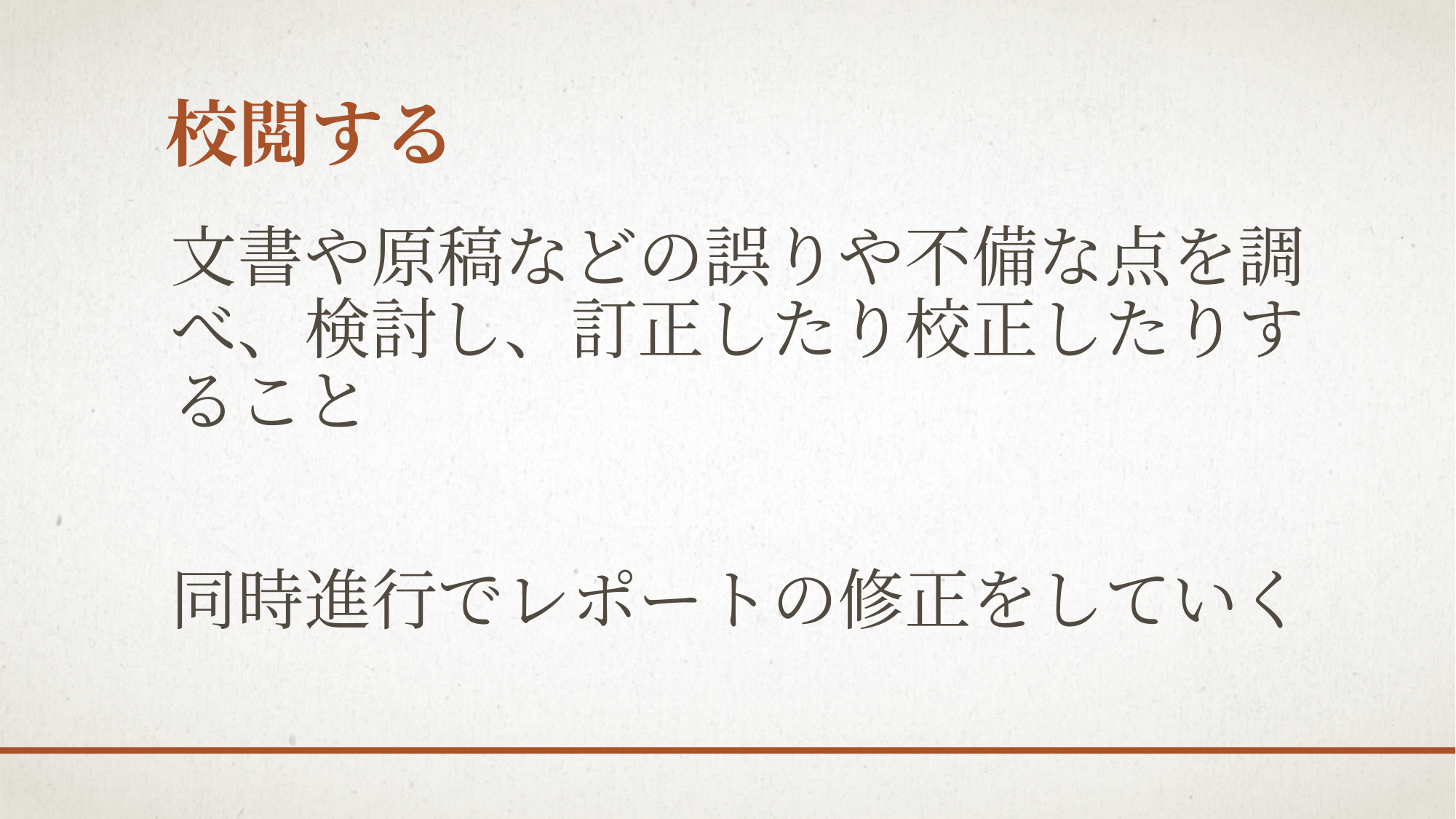

# 校閲する
文書や原稿などの誤りや不備な点を調べ、検討し、訂正したり校正したりすること

同時進行でレポートの修正をしていく